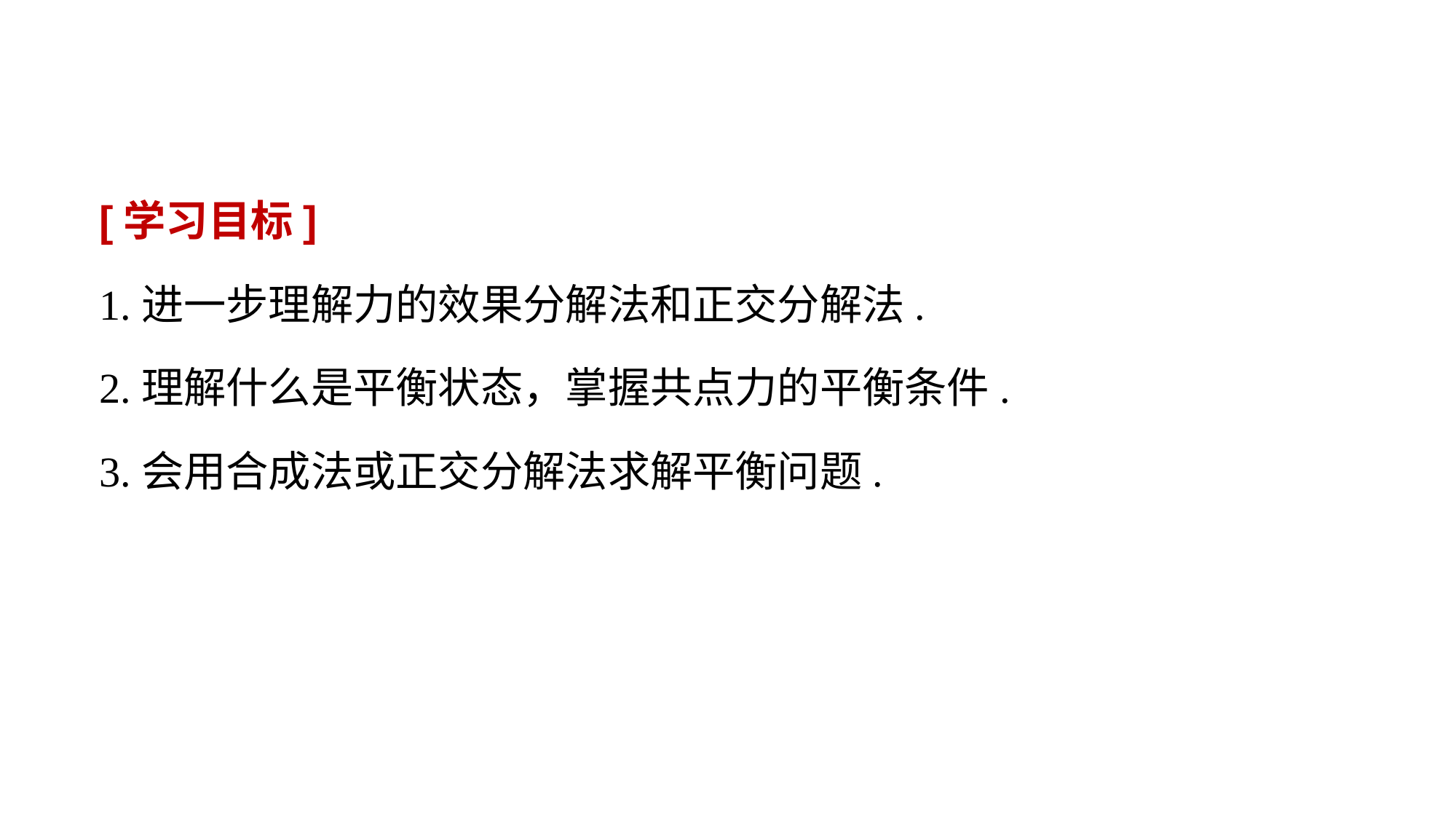

[学习目标]
1.进一步理解力的效果分解法和正交分解法.
2.理解什么是平衡状态，掌握共点力的平衡条件.
3.会用合成法或正交分解法求解平衡问题.